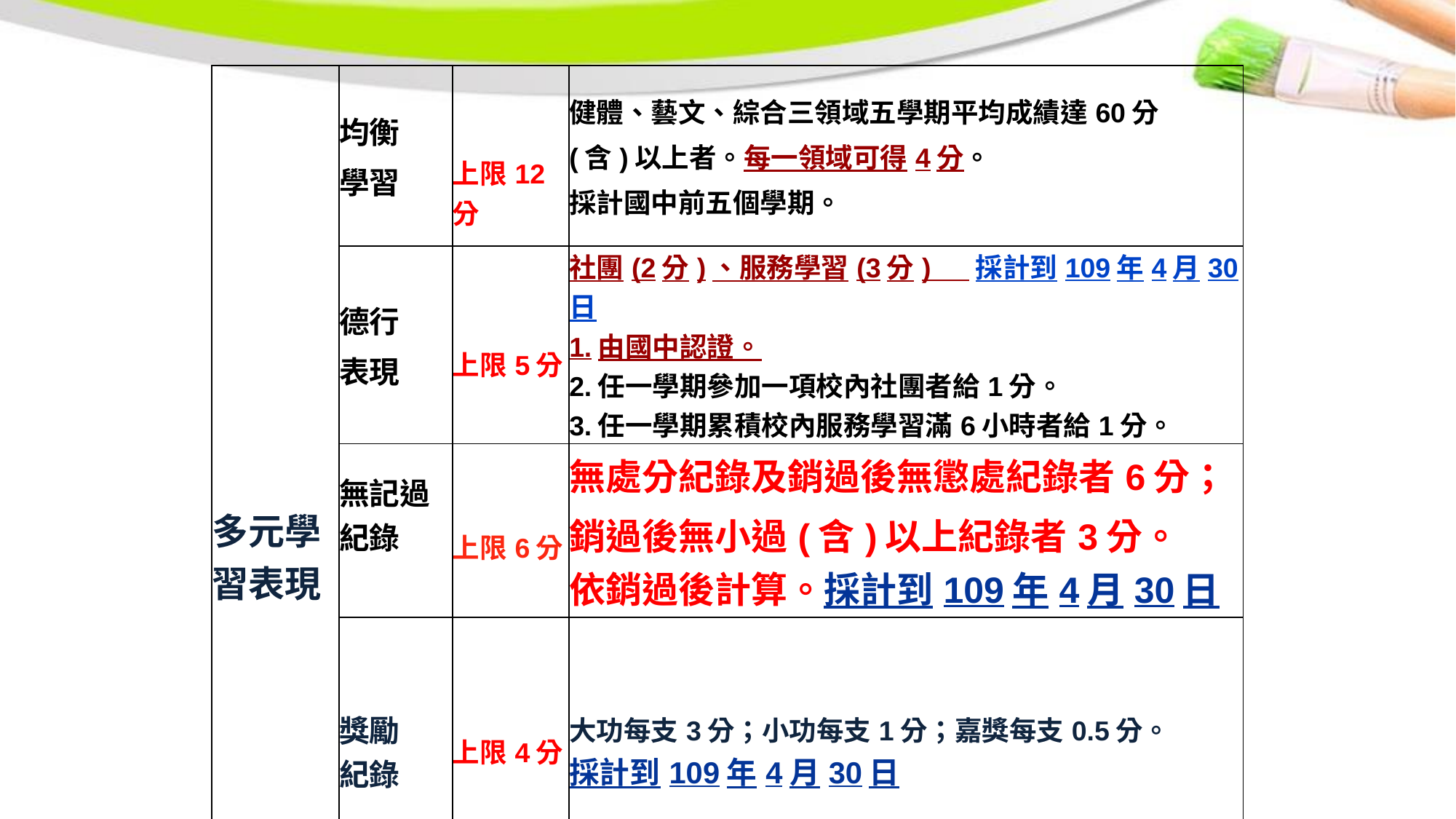

| 多元學習表現 | 均衡 學習 | 上限12分 | 健體、藝文、綜合三領域五學期平均成績達60分 (含)以上者。每一領域可得4分。 採計國中前五個學期。 |
| --- | --- | --- | --- |
|  | 德行 表現 | 上限5分 | 社團(2分)、服務學習(3分) 採計到109年4月30日 1.由國中認證。 2.任一學期參加一項校內社團者給1分。 3.任一學期累積校內服務學習滿6小時者給1分。 |
|  | 無記過 紀錄 | 上限6分 | 無處分紀錄及銷過後無懲處紀錄者6分； 銷過後無小過(含)以上紀錄者3分。 依銷過後計算。採計到109年4月30日 |
|  | 獎勵 紀錄 | 上限4分 | 大功每支3分；小功每支1分；嘉獎每支0.5分。 採計到109年4月30日 |
| 教育會考表現 |  | 上限30分 | 「精熟」者每科得6分；「基礎」者每科得4分； 「待加強」者每科得2分。 |
| 總分 |  | 100分 |  |